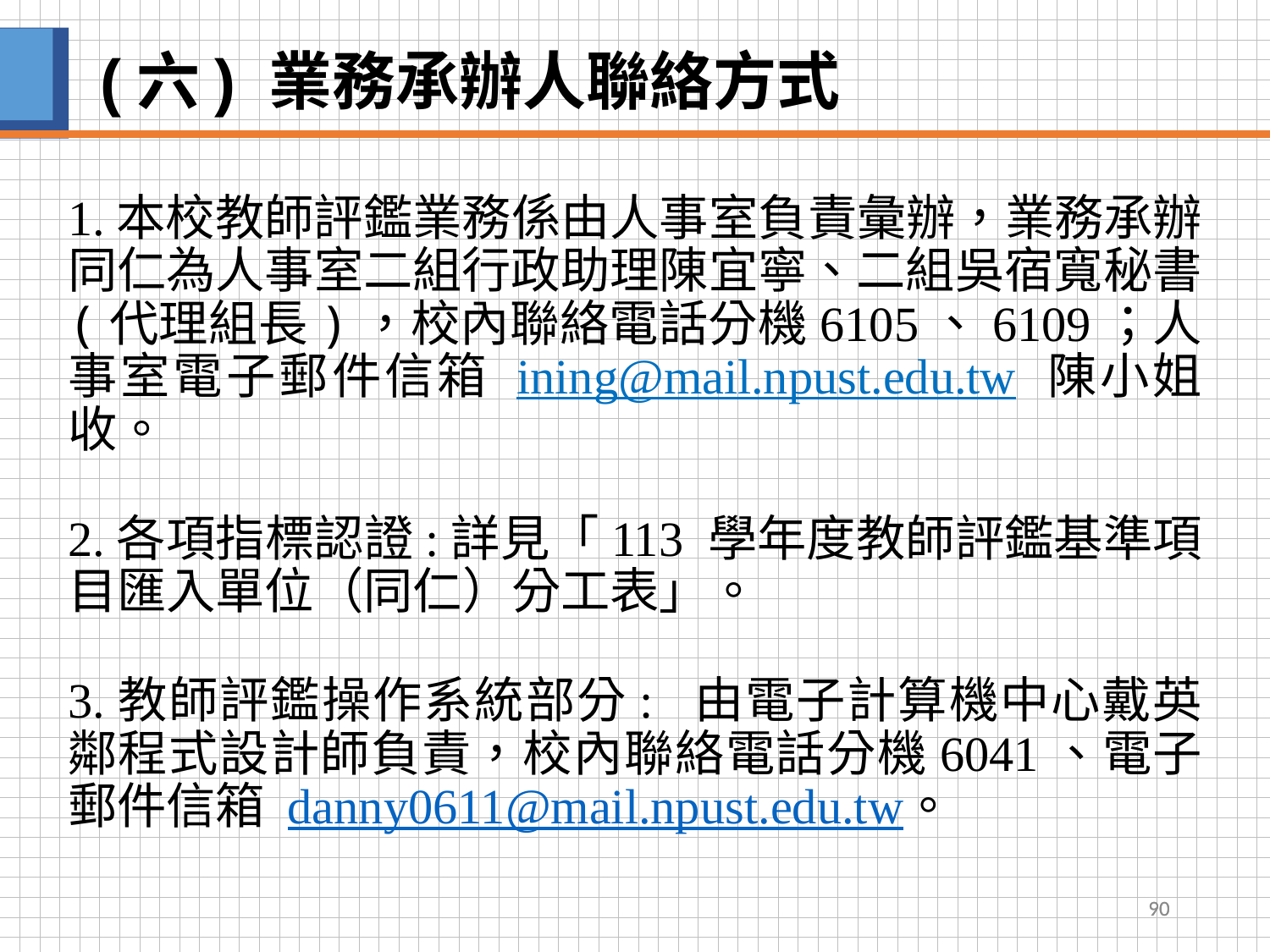

# (六) 業務承辦人聯絡方式
1.本校教師評鑑業務係由人事室負責彙辦，業務承辦同仁為人事室二組行政助理陳宜寧、二組吳宿寬秘書(代理組長)，校內聯絡電話分機6105、6109；人事室電子郵件信箱 ining@mail.npust.edu.tw 陳小姐收。

2.各項指標認證:詳見「113 學年度教師評鑑基準項目匯入單位（同仁）分工表」。

3.教師評鑑操作系統部分:  由電子計算機中心戴英鄰程式設計師負責，校內聯絡電話分機6041、電子郵件信箱 danny0611@mail.npust.edu.tw。

90